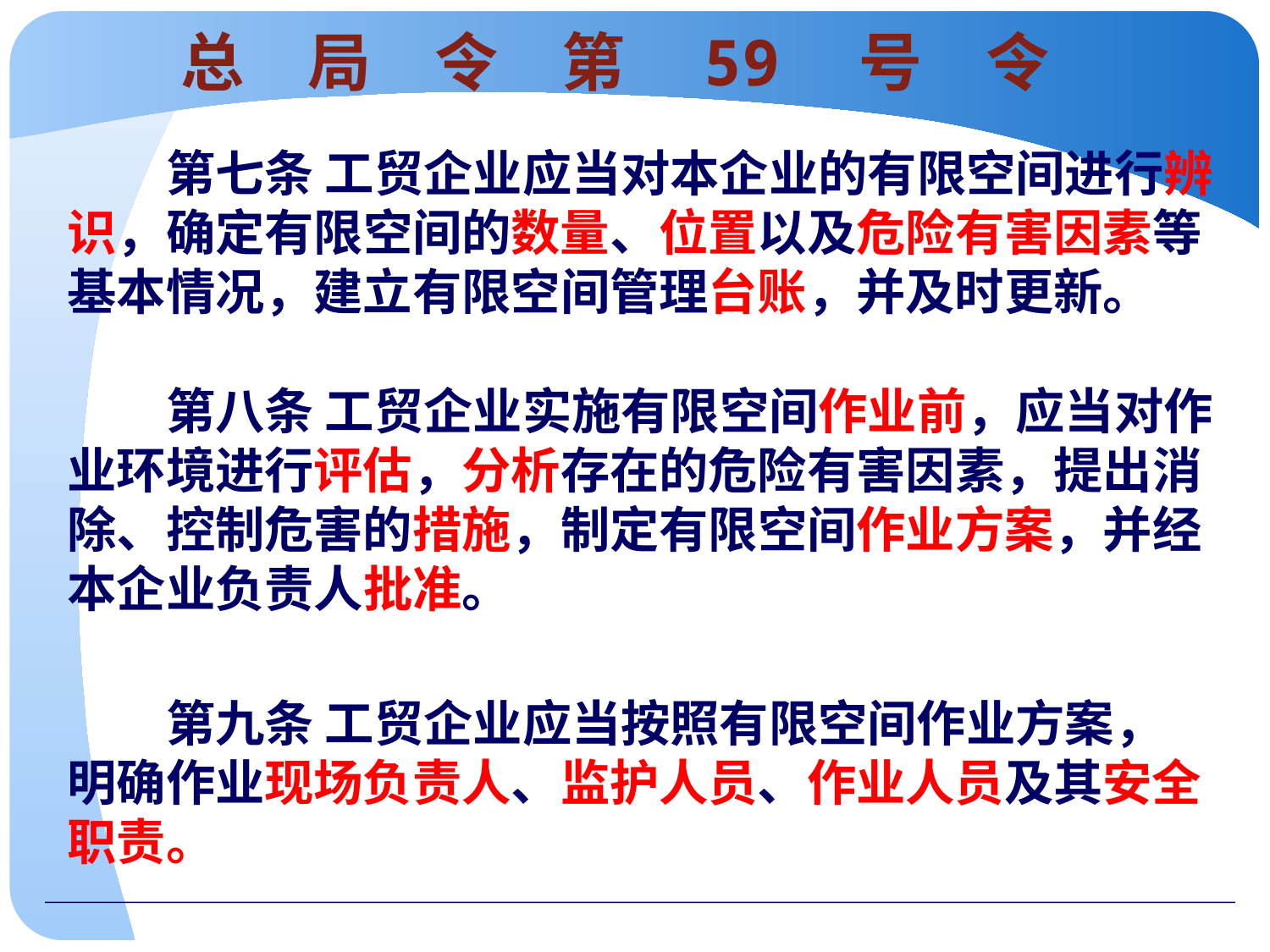

总　局　令　第　59　号　令
　　第七条 工贸企业应当对本企业的有限空间进行辨识，确定有限空间的数量、位置以及危险有害因素等基本情况，建立有限空间管理台账，并及时更新。

　　第八条 工贸企业实施有限空间作业前，应当对作业环境进行评估，分析存在的危险有害因素，提出消除、控制危害的措施，制定有限空间作业方案，并经本企业负责人批准。
　　第九条 工贸企业应当按照有限空间作业方案，明确作业现场负责人、监护人员、作业人员及其安全职责。
55